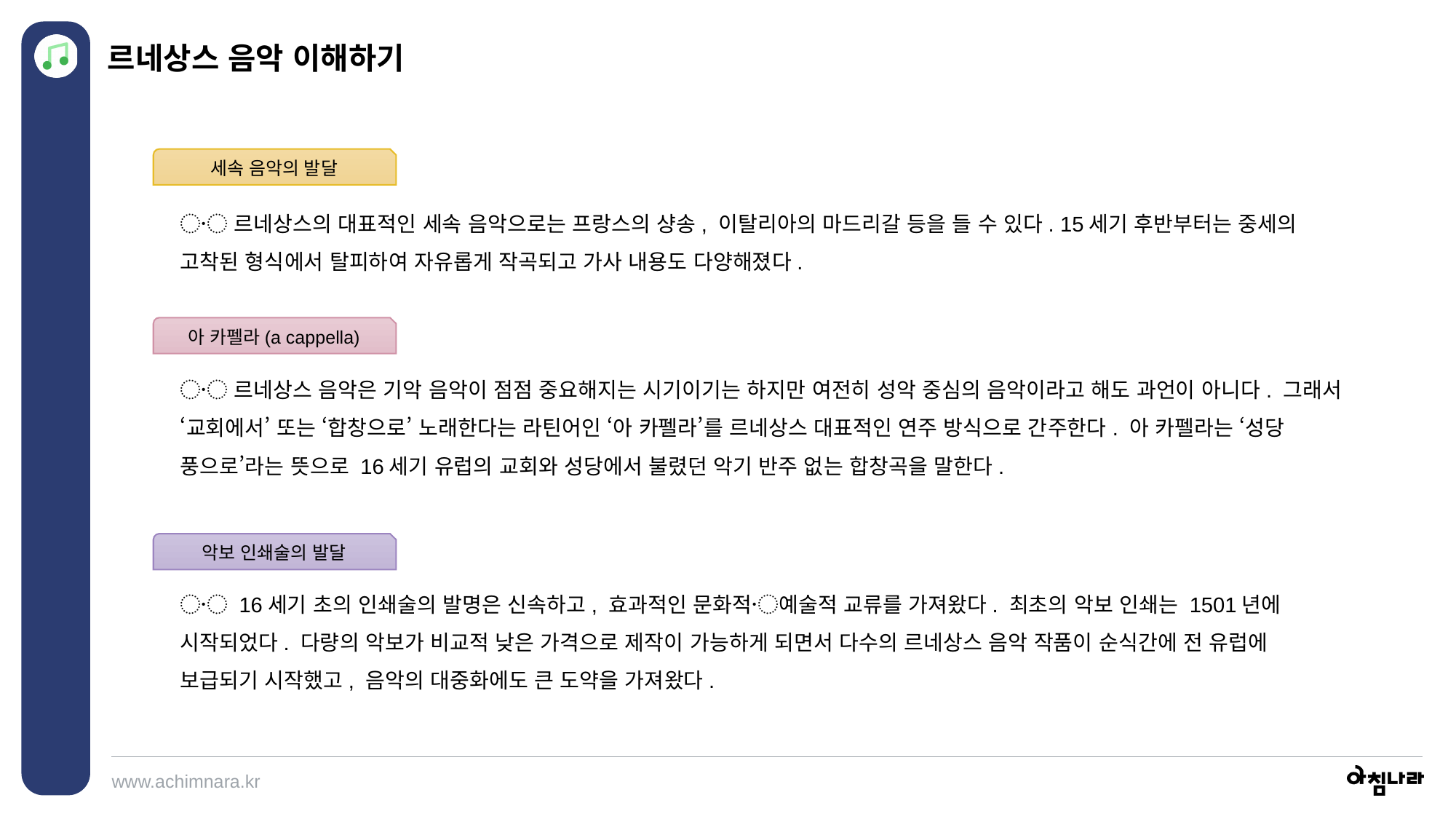

르네상스 음악 이해하기
세속 음악의 발달

〮 르네상스의 대표적인 세속 음악으로는 프랑스의 샹송, 이탈리아의 마드리갈 등을 들 수 있다. 15세기 후반부터는 중세의 고착된 형식에서 탈피하여 자유롭게 작곡되고 가사 내용도 다양해졌다.
아 카펠라(a cappella)
〮 르네상스 음악은 기악 음악이 점점 중요해지는 시기이기는 하지만 여전히 성악 중심의 음악이라고 해도 과언이 아니다. 그래서 ‘교회에서’ 또는 ‘합창으로’ 노래한다는 라틴어인 ‘아 카펠라’를 르네상스 대표적인 연주 방식으로 간주한다. 아 카펠라는 ‘성당 풍으로’라는 뜻으로 16세기 유럽의 교회와 성당에서 불렸던 악기 반주 없는 합창곡을 말한다.
악보 인쇄술의 발달
〮 16세기 초의 인쇄술의 발명은 신속하고, 효과적인 문화적〮예술적 교류를 가져왔다. 최초의 악보 인쇄는 1501년에 시작되었다. 다량의 악보가 비교적 낮은 가격으로 제작이 가능하게 되면서 다수의 르네상스 음악 작품이 순식간에 전 유럽에 보급되기 시작했고, 음악의 대중화에도 큰 도약을 가져왔다.
4